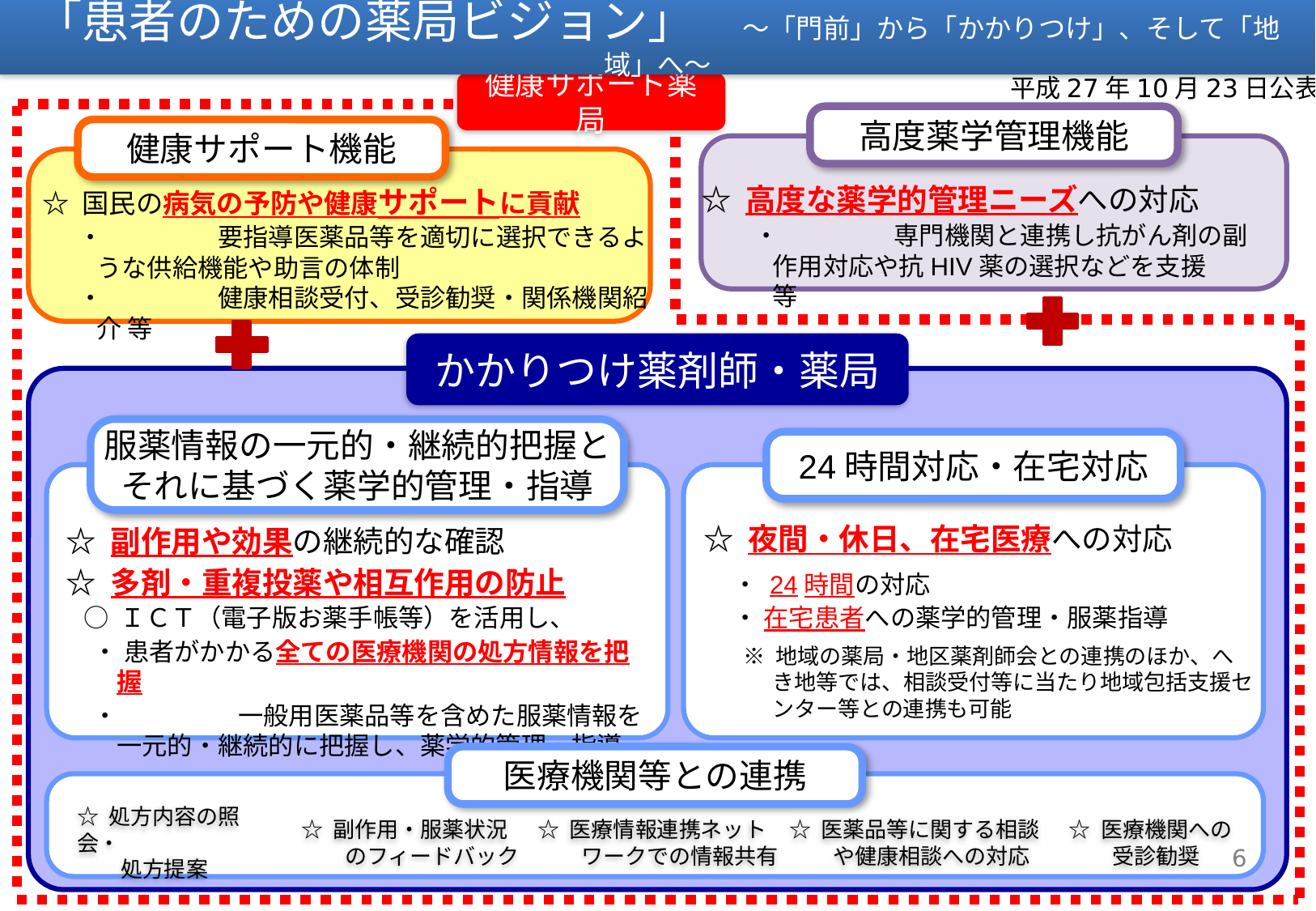

「患者のための薬局ビジョン」　～「門前」から「かかりつけ」、そして「地域」へ～
平成27年10月23日公表
健康サポート薬局
高度薬学管理機能
健康サポート機能

☆ 高度な薬学的管理ニーズへの対応
☆ 国民の病気の予防や健康サポートに貢献
・	専門機関と連携し抗がん剤の副作用対応や抗HIV薬の選択などを支援　等
・	要指導医薬品等を適切に選択できるような供給機能や助言の体制
・	健康相談受付、受診勧奨・関係機関紹介 等

かかりつけ薬剤師・薬局

服薬情報の一元的・継続的把握と
それに基づく薬学的管理・指導
24時間対応・在宅対応

☆ 夜間・休日、在宅医療への対応
☆ 副作用や効果の継続的な確認
☆ 多剤・重複投薬や相互作用の防止
・ 24時間の対応
・ 在宅患者への薬学的管理・服薬指導
○ ＩＣＴ（電子版お薬手帳等）を活用し、
・ 患者がかかる全ての医療機関の処方情報を把握
・	一般用医薬品等を含めた服薬情報を一元的・継続的に把握し、薬学的管理・指導
※ 地域の薬局・地区薬剤師会との連携のほか、へき地等では、相談受付等に当たり地域包括支援センター等との連携も可能
医療機関等との連携

☆ 処方内容の照会・
　　処方提案
☆ 副作用・服薬状況
　　のフィードバック
☆ 医療情報連携ネット
　　ワークでの情報共有
☆ 医薬品等に関する相談
　　や健康相談への対応
☆ 医療機関への
　　受診勧奨
6